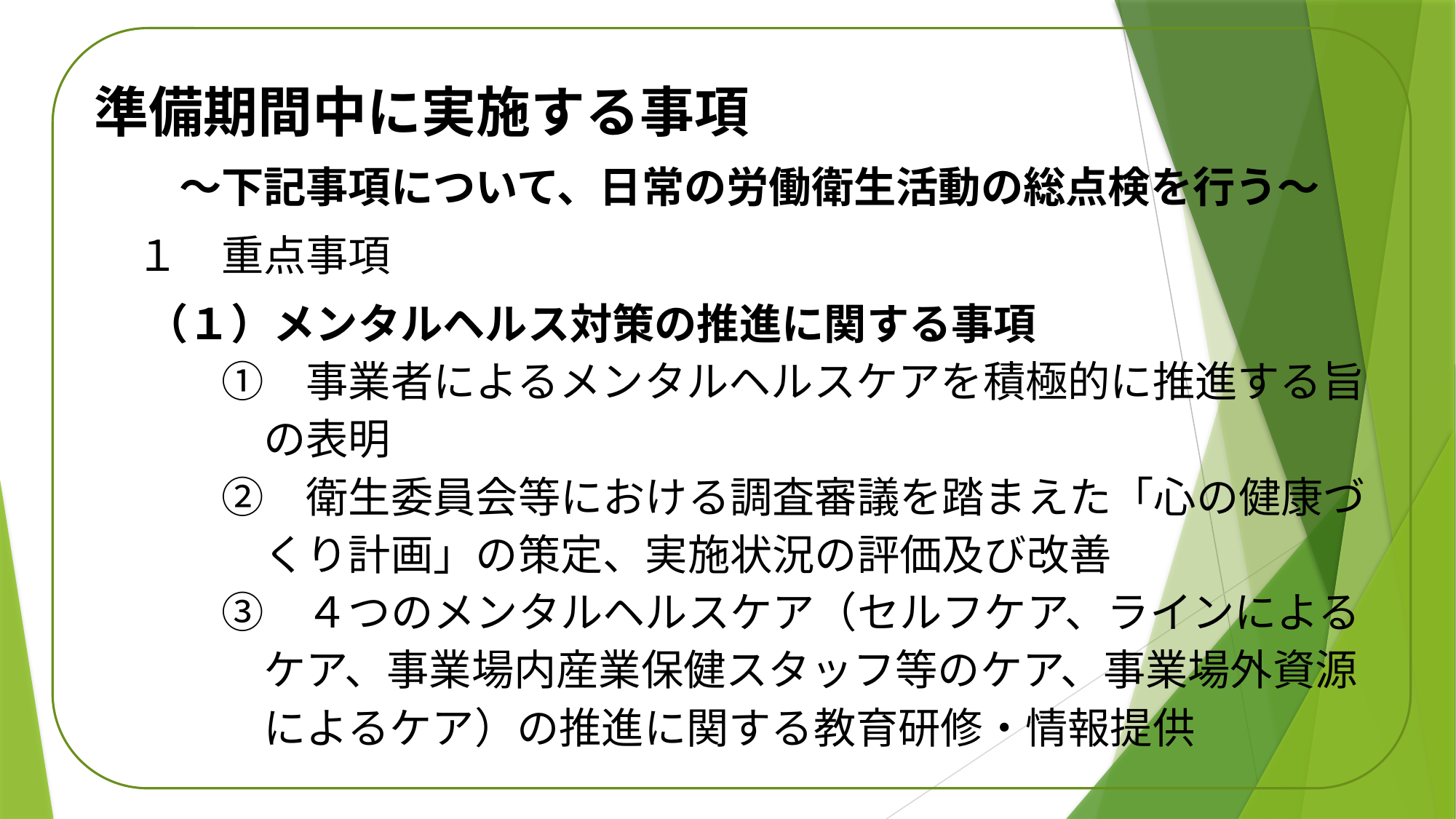

準備期間中に実施する事項
　　～下記事項について、日常の労働衛生活動の総点検を行う～
　１　重点事項
　 （１）メンタルヘルス対策の推進に関する事項
　　　①　事業者によるメンタルヘルスケアを積極的に推進する旨
　　　　の表明
　　　②　衛生委員会等における調査審議を踏まえた「心の健康づ
　　　　くり計画」の策定、実施状況の評価及び改善
　　　③　４つのメンタルヘルスケア（セルフケア、ラインによる
　　　　ケア、事業場内産業保健スタッフ等のケア、事業場外資源
　　　　によるケア）の推進に関する教育研修・情報提供